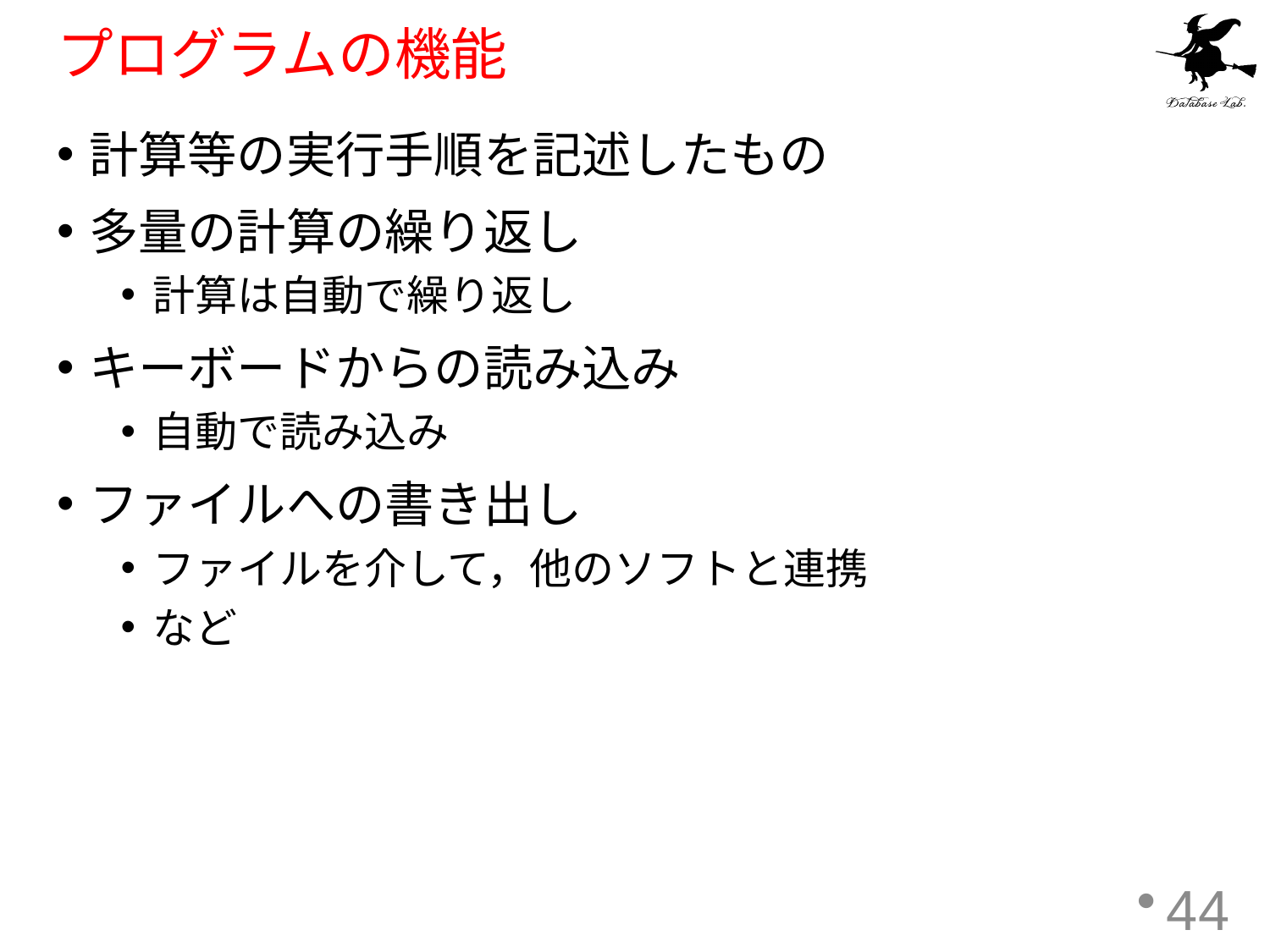

# プログラムの機能
計算等の実行手順を記述したもの
多量の計算の繰り返し
計算は自動で繰り返し
キーボードからの読み込み
自動で読み込み
ファイルへの書き出し
ファイルを介して，他のソフトと連携
など
44